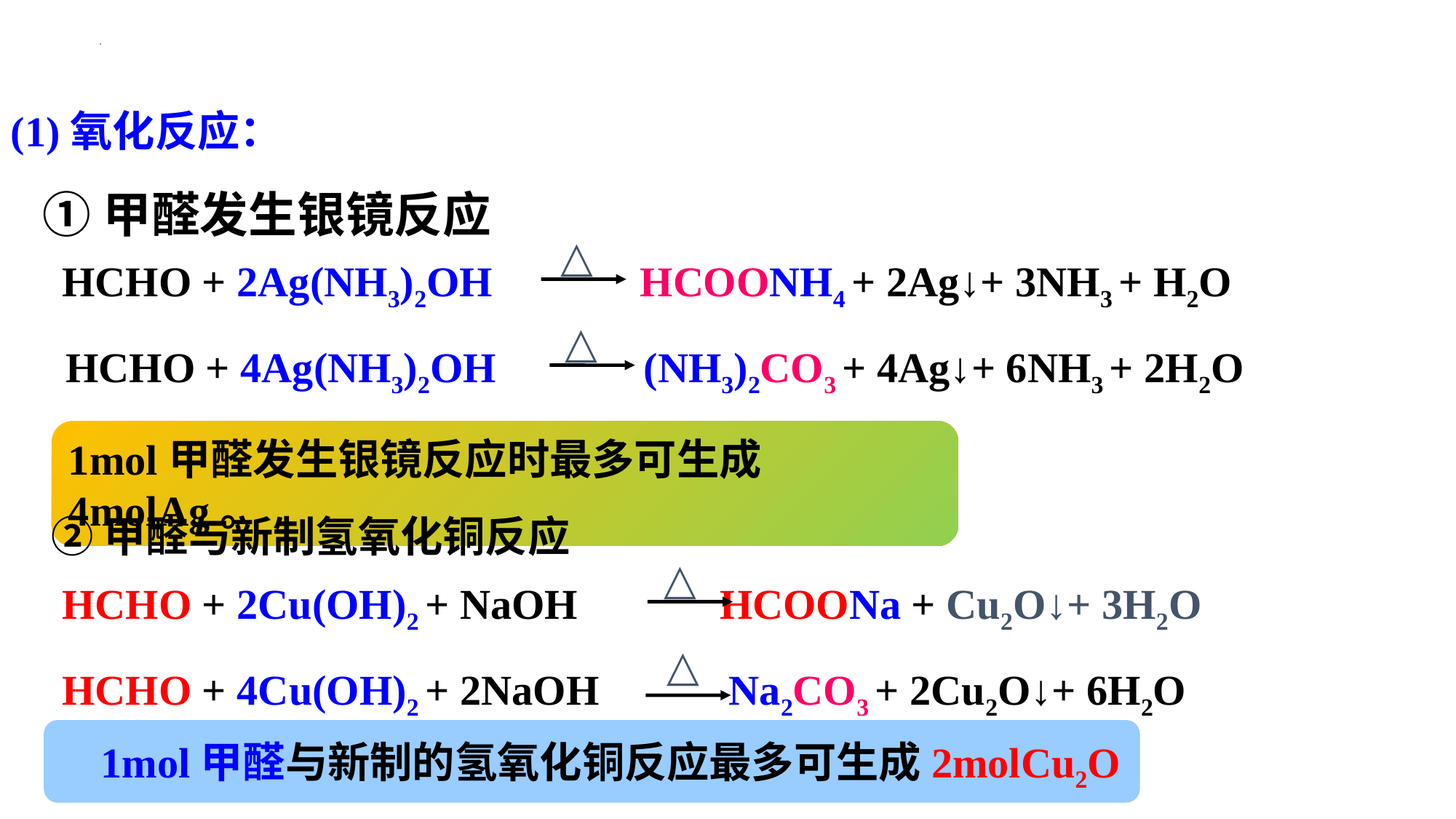

(1)氧化反应：
①甲醛发生银镜反应
△

HCHO + 2Ag(NH3)2OH              HCOONH4 + 2Ag↓+ 3NH3 + H2O
△

HCHO + 4Ag(NH3)2OH              (NH3)2CO3 + 4Ag↓+ 6NH3 + 2H2O
1mol甲醛发生银镜反应时最多可生成4molAg。
②甲醛与新制氢氧化铜反应
△

HCHO + 2Cu(OH)2 + NaOH                       HCOONa + Cu2O↓+ 3H2O
△

HCHO + 4Cu(OH)2 + 2NaOH                     Na2CO3 + 2Cu2O↓+ 6H2O
    1mol甲醛与新制的氢氧化铜反应最多可生成2molCu2O